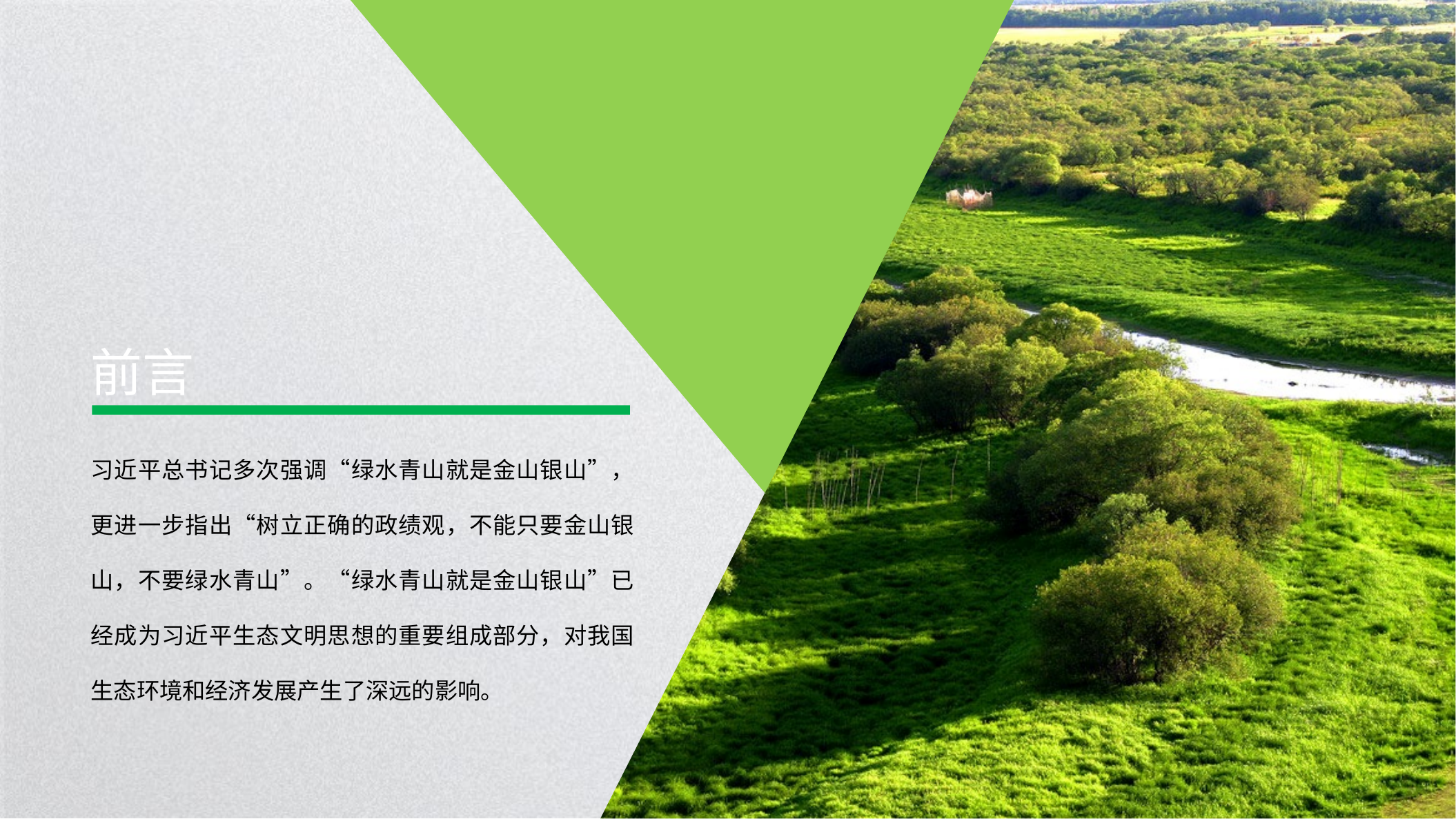

前言

习近平总书记多次强调“绿水青山就是金山银山”，更进一步指出“树立正确的政绩观，不能只要金山银山，不要绿水青山”。“绿水青山就是金山银山”已经成为习近平生态文明思想的重要组成部分，对我国生态环境和经济发展产生了深远的影响。